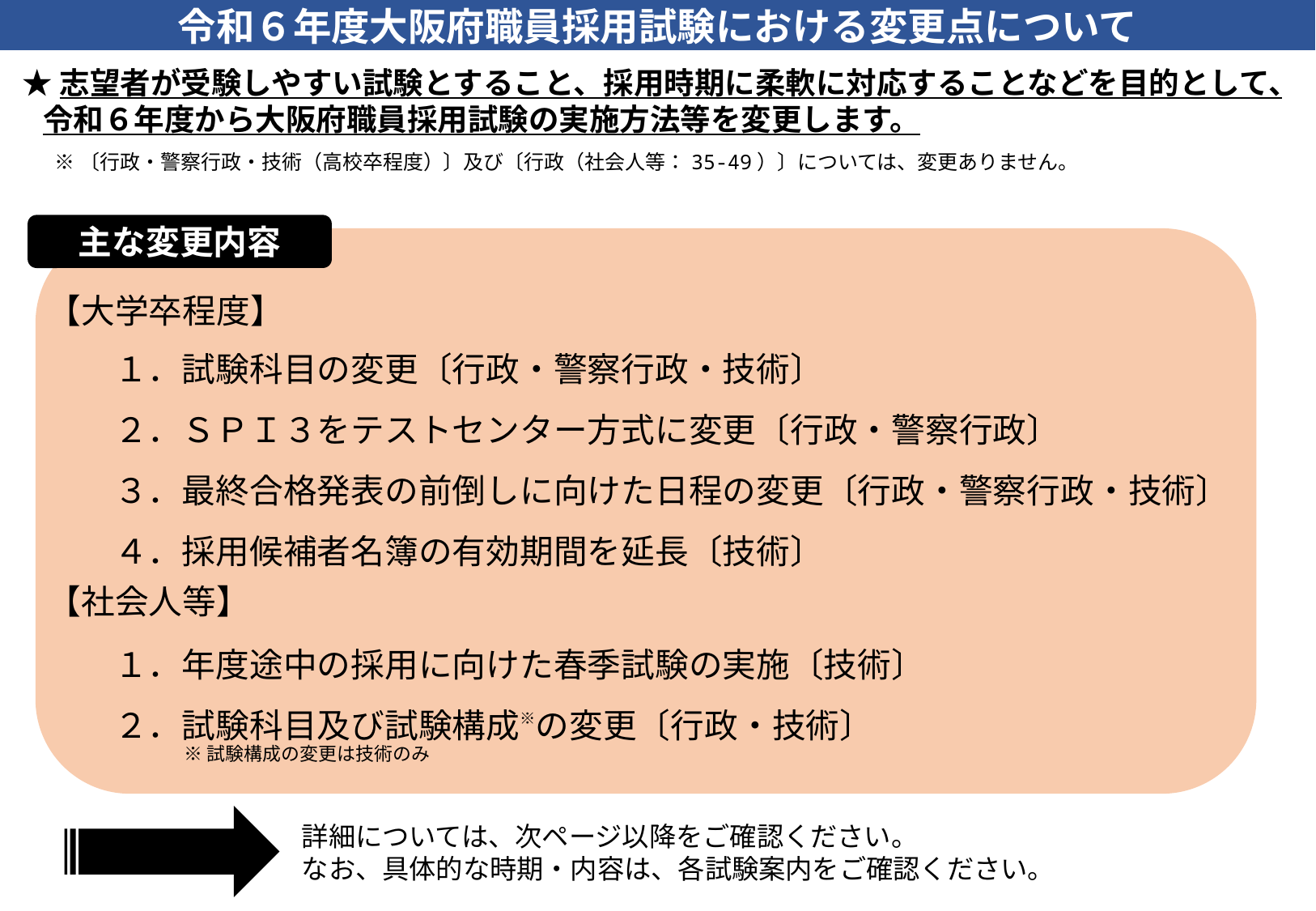

令和６年度大阪府職員採用試験における変更点について
★志望者が受験しやすい試験とすること、採用時期に柔軟に対応することなどを目的として、
  令和６年度から大阪府職員採用試験の実施方法等を変更します。
※〔行政・警察行政・技術（高校卒程度）〕及び〔行政（社会人等：35-49）〕については、変更ありません。
主な変更内容

【大学卒程度】
１．試験科目の変更〔行政・警察行政・技術〕
２．ＳＰＩ３をテストセンター方式に変更〔行政・警察行政〕
３．最終合格発表の前倒しに向けた日程の変更〔行政・警察行政・技術〕
４．採用候補者名簿の有効期間を延長〔技術〕
【社会人等】
１．年度途中の採用に向けた春季試験の実施〔技術〕
２．試験科目及び試験構成※の変更〔行政・技術〕
※試験構成の変更は技術のみ

詳細については、次ページ以降をご確認ください。
なお、具体的な時期・内容は、各試験案内をご確認ください。